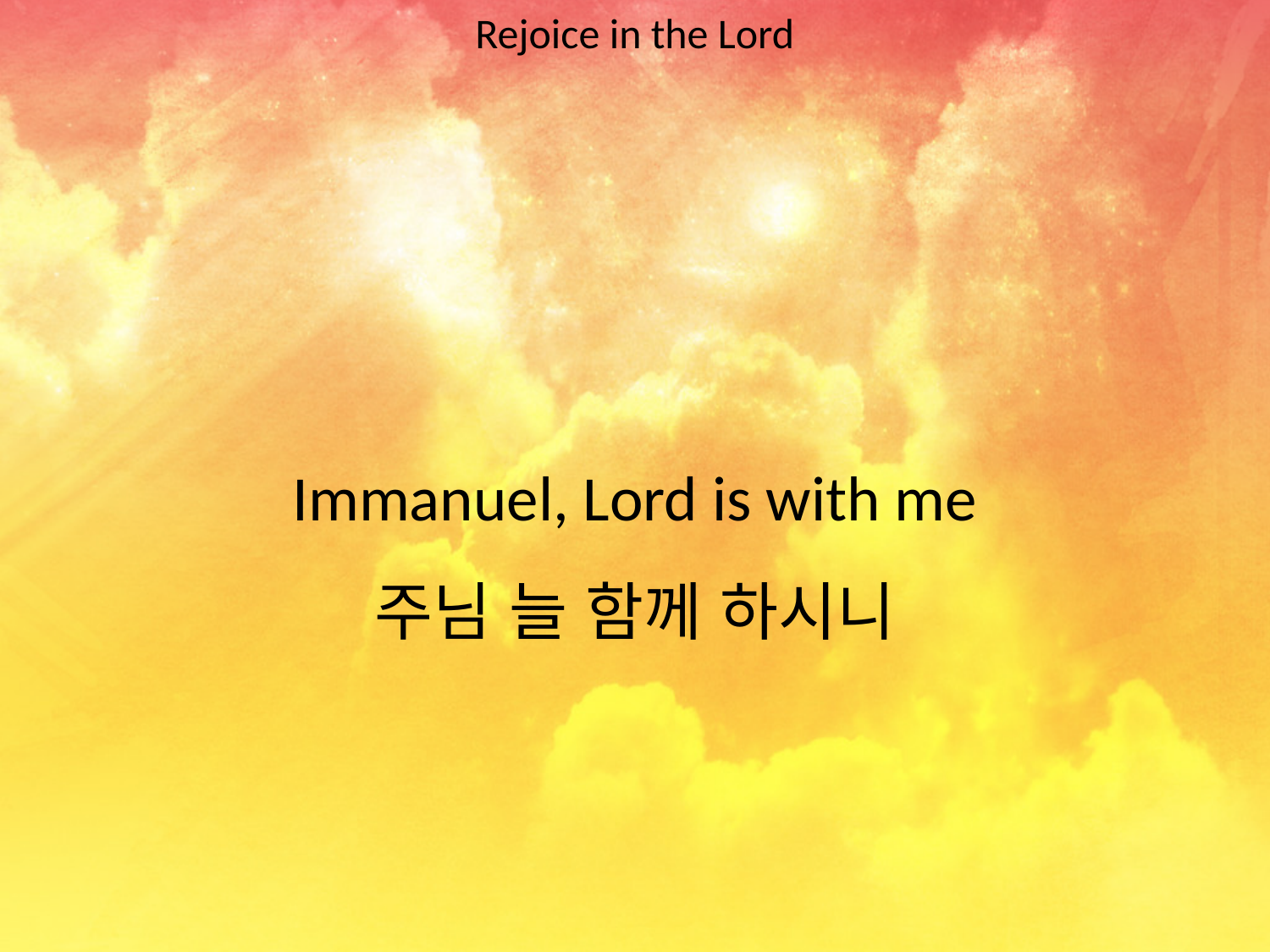

Rejoice in the Lord
#
Immanuel, Lord is with me
주님 늘 함께 하시니